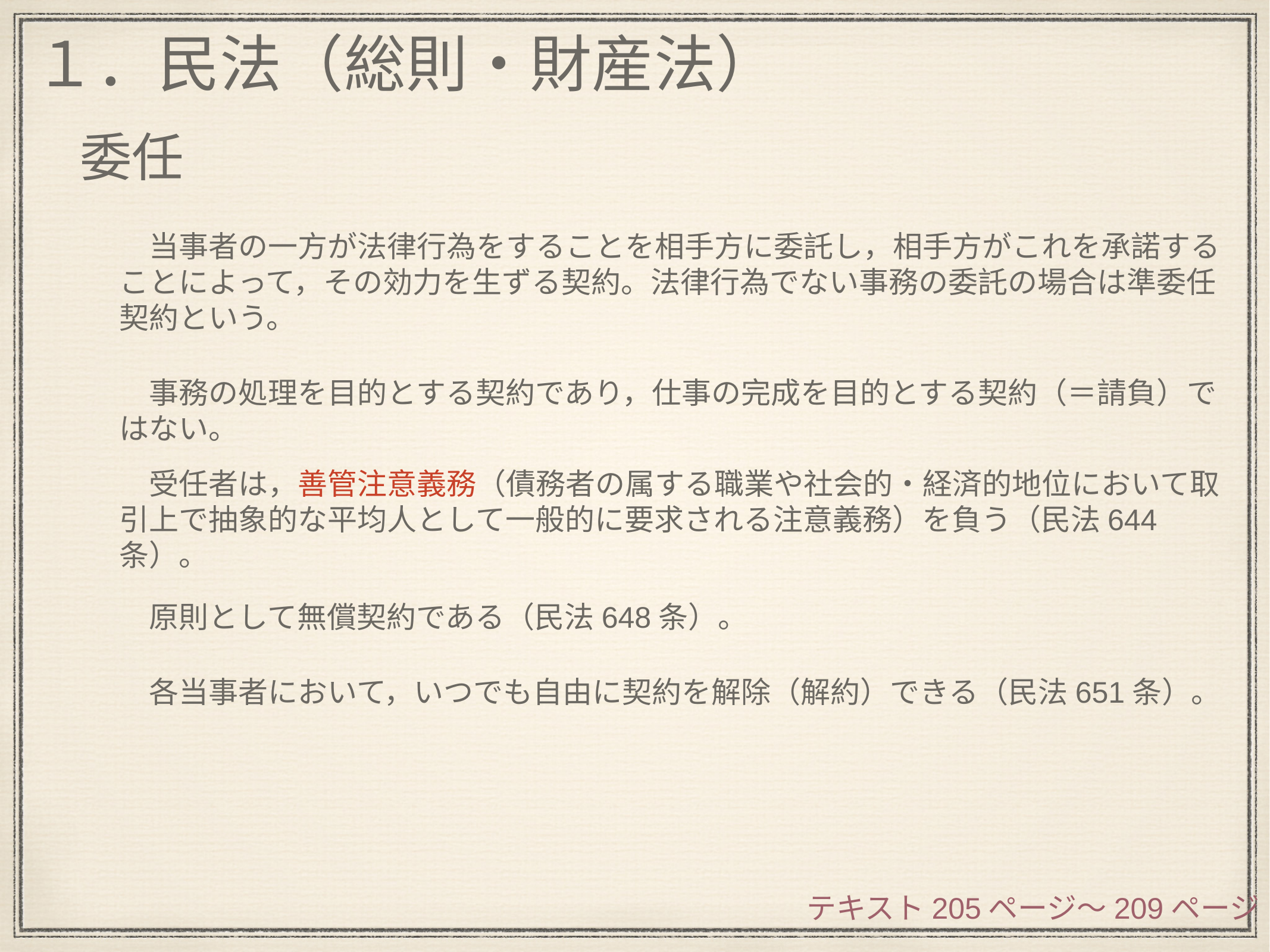

１．民法（総則・財産法）
委任
　当事者の一方が法律行為をすることを相手方に委託し，相手方がこれを承諾することによって，その効力を生ずる契約。法律行為でない事務の委託の場合は準委任契約という。
　事務の処理を目的とする契約であり，仕事の完成を目的とする契約（＝請負）ではない。
　受任者は，善管注意義務（債務者の属する職業や社会的・経済的地位において取引上で抽象的な平均人として一般的に要求される注意義務）を負う（民法644条）。
　原則として無償契約である（民法648条）。
　各当事者において，いつでも自由に契約を解除（解約）できる（民法651条）。
テキスト205ページ〜209ページ